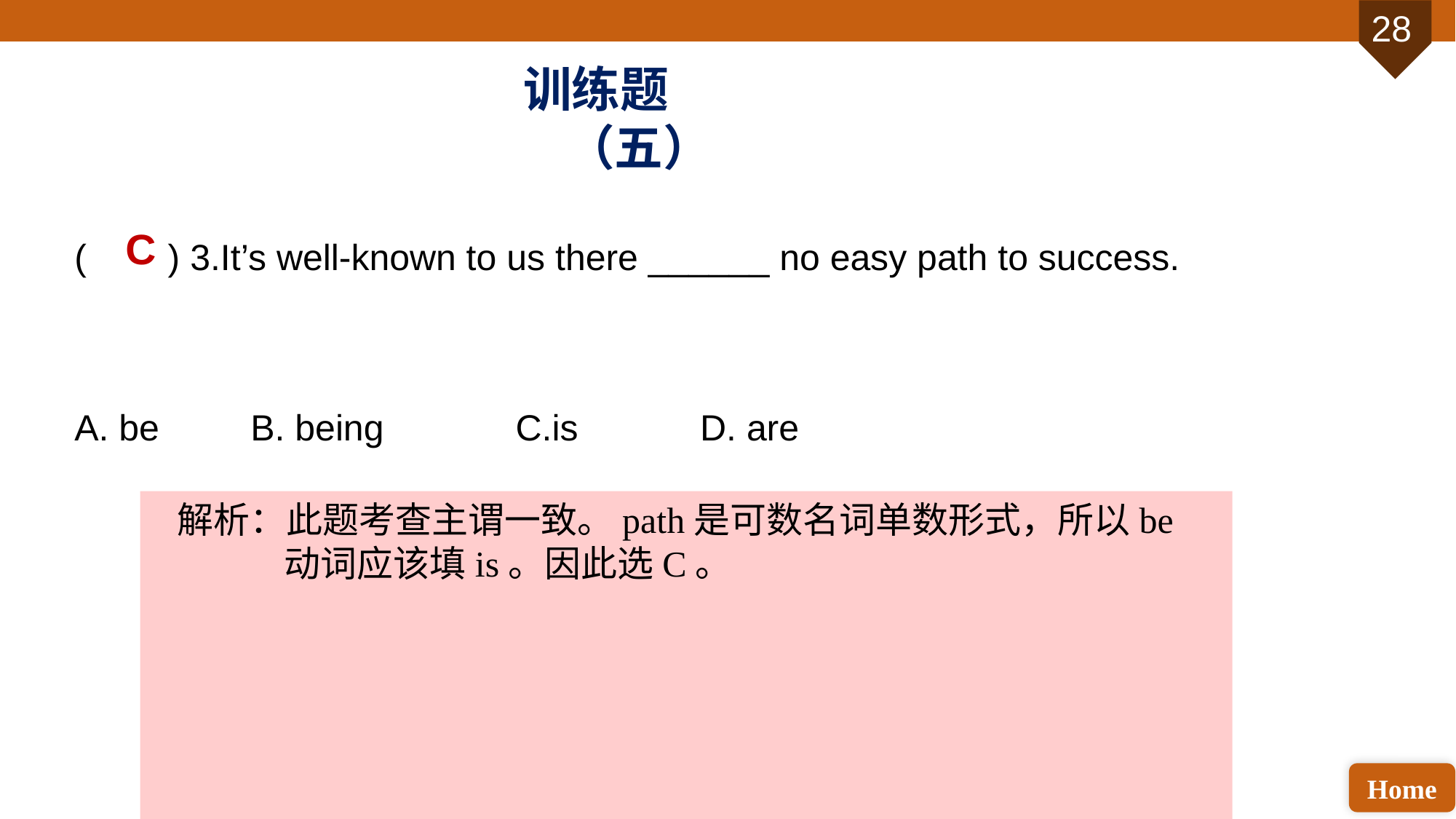

训练题（五）
(        ) 3.It’s well-known to us there ______ no easy path to success.

A. be         B. being             C.is            D. are
C

解析：此题考查主谓一致。path是可数名词单数形式，所以be动词应该填is。因此选C。